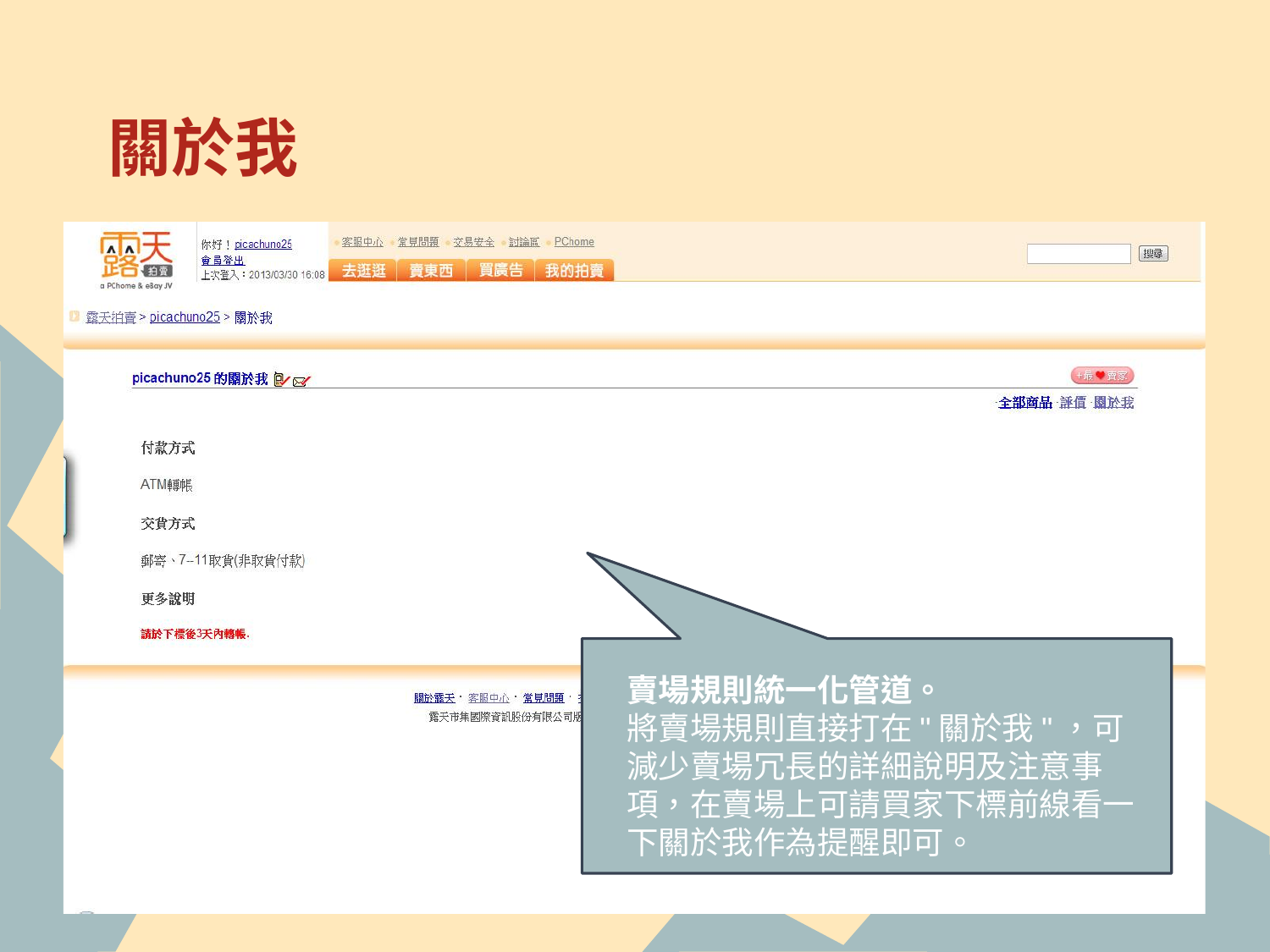

# 關於我

賣場規則統一化管道。
將賣場規則直接打在"關於我"，可減少賣場冗長的詳細說明及注意事項，在賣場上可請買家下標前線看一下關於我作為提醒即可。